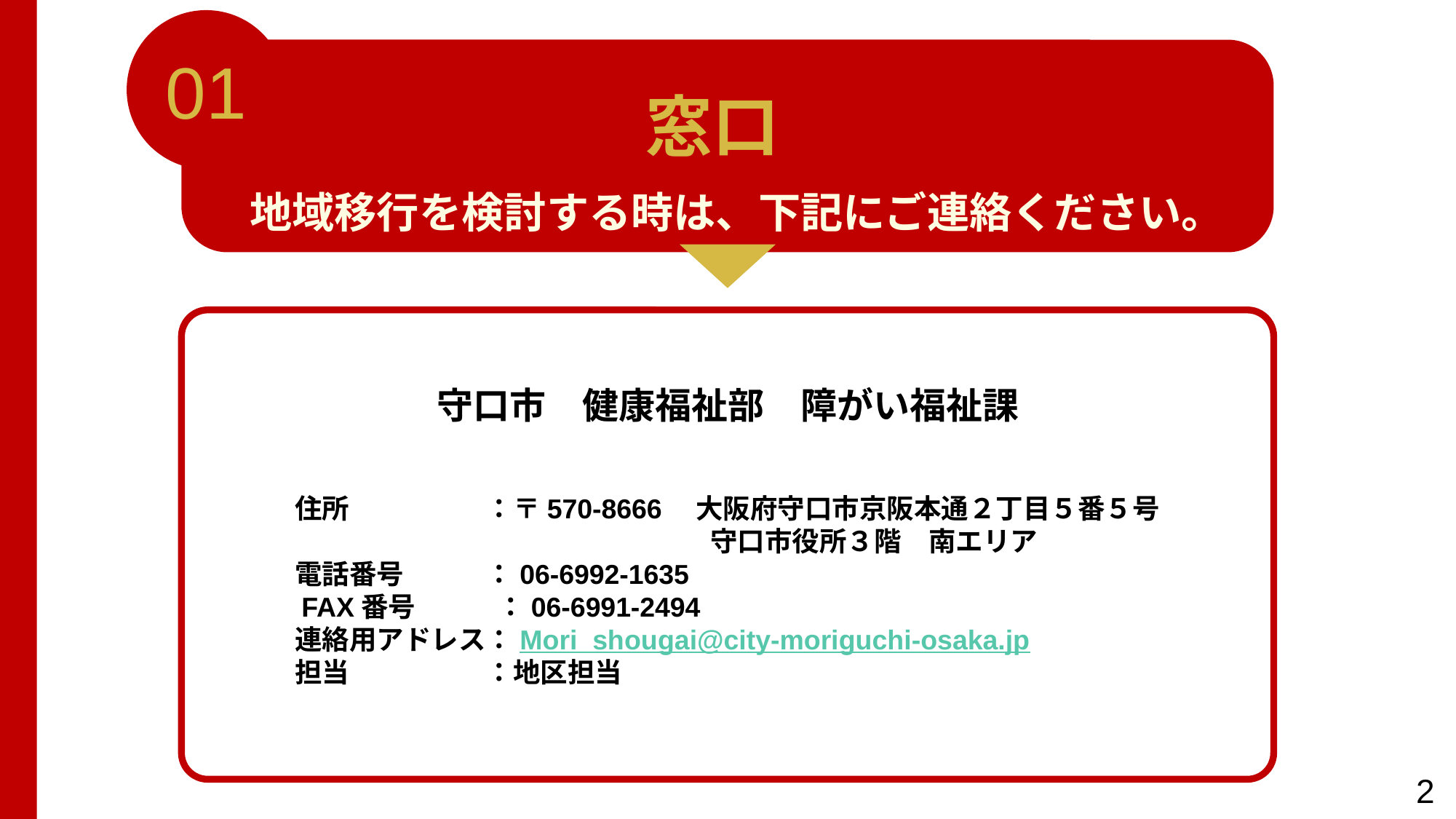

01

窓口
地域移行を検討する時は、下記にご連絡ください。

守口市　健康福祉部　障がい福祉課

　　
　　　住所　　　　　：〒570-8666　大阪府守口市京阪本通２丁目５番５号
　　　　　　　　　　　　　　　　　　 守口市役所３階　南エリア
　　　電話番号　　　：06-6992-1635
　　　FAX番号　　　：06-6991-2494
　　　連絡用アドレス：Mori_shougai@city-moriguchi-osaka.jp
　　　担当　　　　　：地区担当